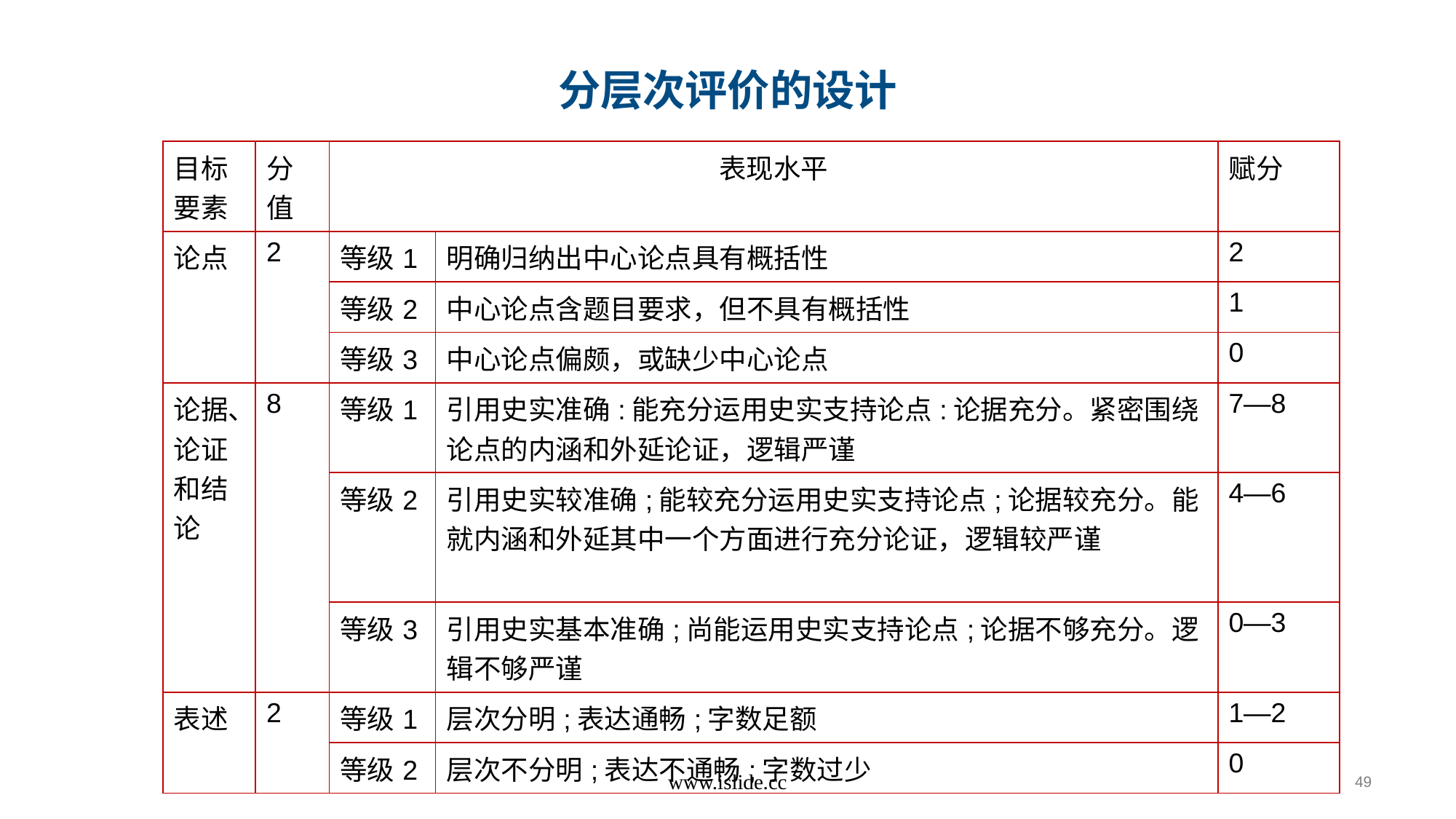

分层次评价的设计
| 目标要素 | 分值 | 表现水平 |  | 赋分 |
| --- | --- | --- | --- | --- |
| 论点 | 2 | 等级1 | 明确归纳出中心论点具有概括性 | 2 |
|  |  | 等级2 | 中心论点含题目要求，但不具有概括性 | 1 |
|  |  | 等级3 | 中心论点偏颇，或缺少中心论点 | 0 |
| 论据、论证和结论 | 8 | 等级1 | 引用史实准确:能充分运用史实支持论点:论据充分。紧密围绕论点的内涵和外延论证，逻辑严谨 | 7—8 |
|  |  | 等级2 | 引用史实较准确;能较充分运用史实支持论点;论据较充分。能就内涵和外延其中一个方面进行充分论证，逻辑较严谨 | 4—6 |
|  |  | 等级3 | 引用史实基本准确;尚能运用史实支持论点;论据不够充分。逻辑不够严谨 | 0—3 |
| 表述 | 2 | 等级1 | 层次分明;表达通畅;字数足额 | 1—2 |
|  |  | 等级2 | 层次不分明;表达不通畅;字数过少 | 0 |
www.islide.cc
49